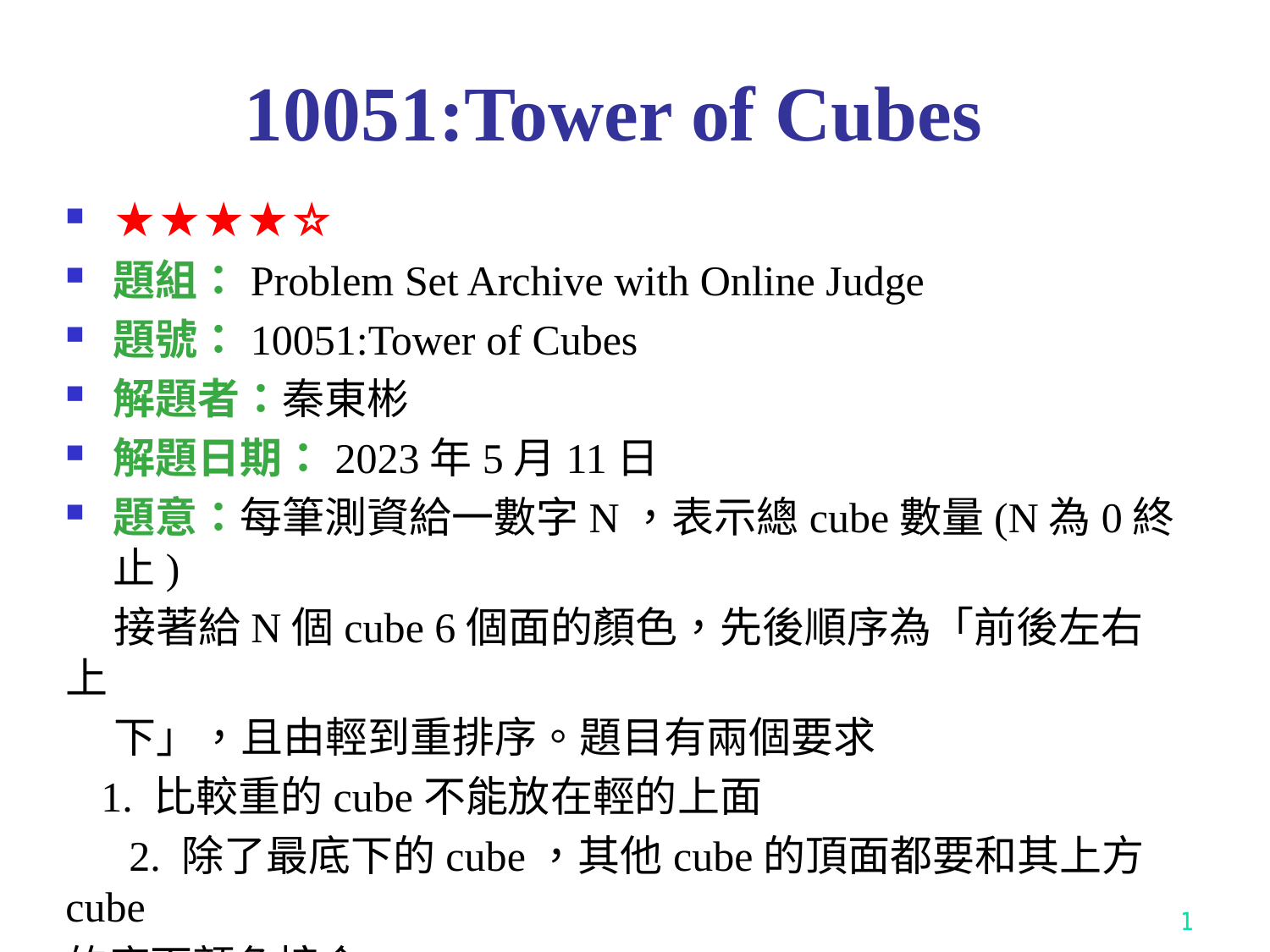

# 10051:Tower of Cubes
★★★★☆
題組：Problem Set Archive with Online Judge
題號：10051:Tower of Cubes
解題者：秦東彬
解題日期：2023年5月11日
題意：每筆測資給一數字N，表示總cube數量(N為0終止)
    接著給N個cube 6個面的顏色，先後順序為「前後左右上
    下」，且由輕到重排序。題目有兩個要求
   1. 比較重的cube不能放在輕的上面
      2. 除了最底下的cube，其他cube的頂面都要和其上方cube
的底面顏色接合
   在符合兩個要求下，找到最高的cube tower。

1